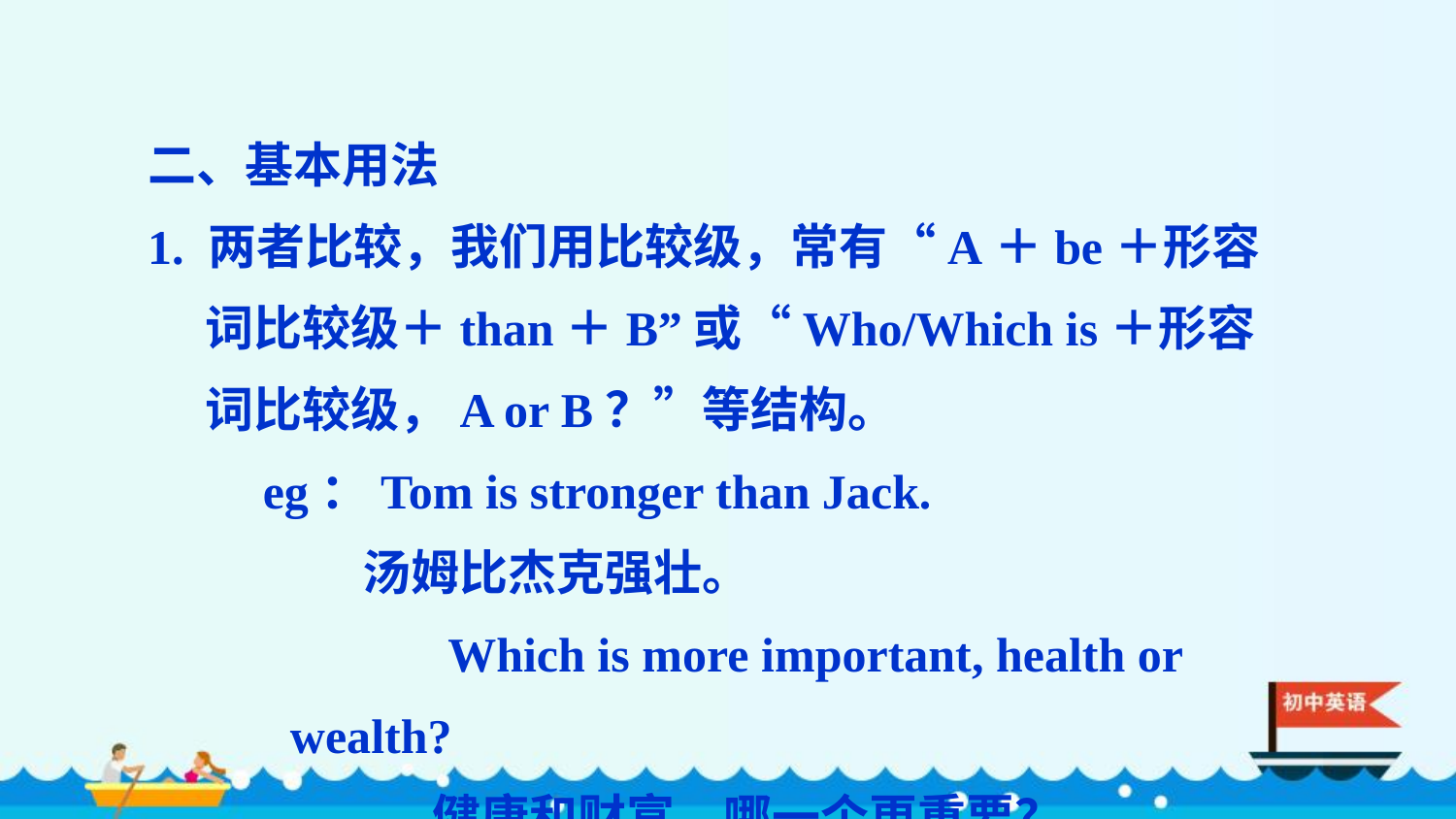

二、基本用法
1. 两者比较，我们用比较级，常有“A＋be＋形容词比较级＋than＋B”或“Who/Which is＋形容词比较级，A or B？”等结构。
eg：Tom is stronger than Jack.
汤姆比杰克强壮。
Which is more important, health or wealth?
健康和财富，哪一个更重要？